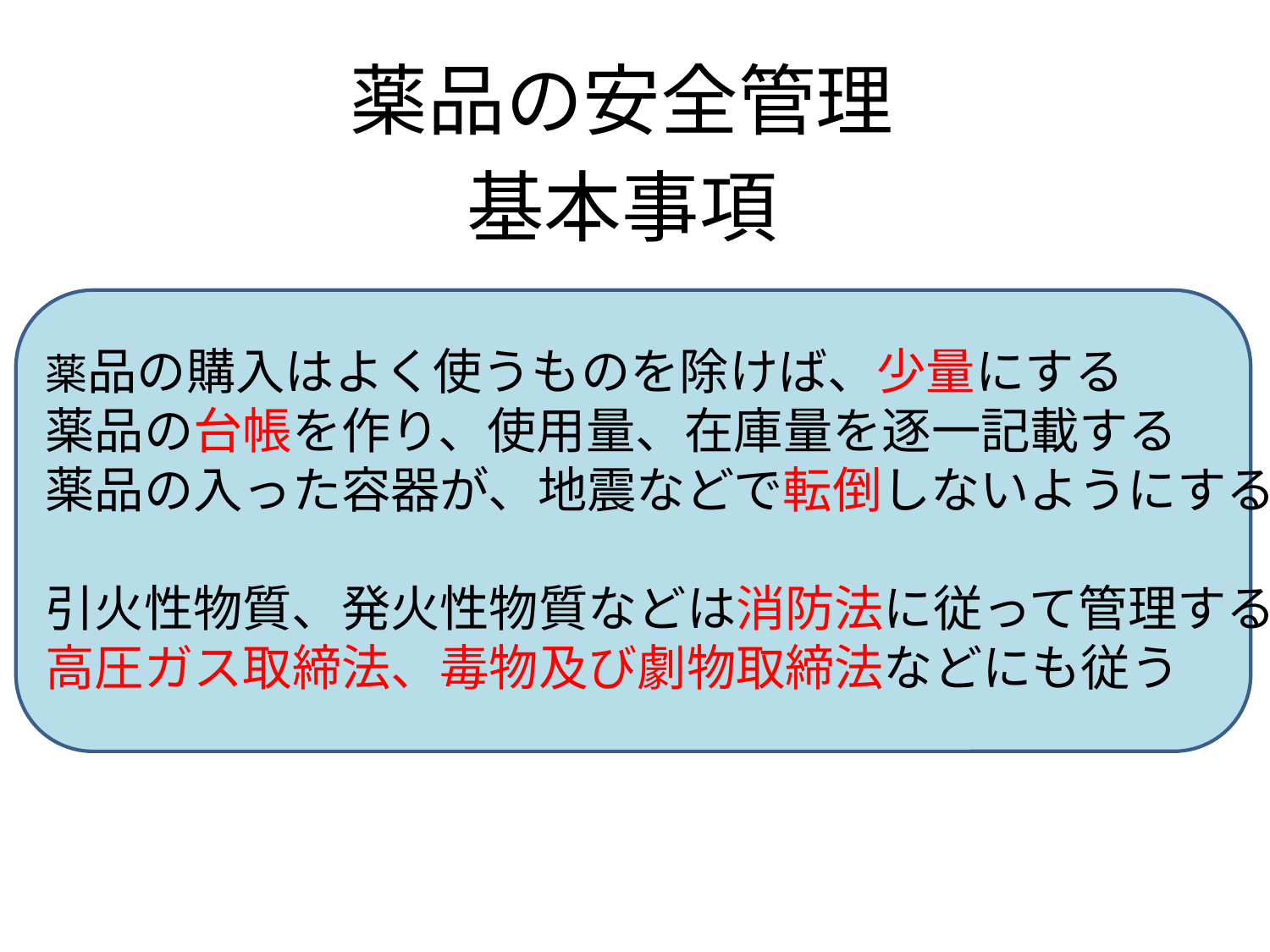

薬品の安全管理
基本事項

薬品の購入はよく使うものを除けば、少量にする
薬品の台帳を作り、使用量、在庫量を逐一記載する
薬品の入った容器が、地震などで転倒しないようにする

引火性物質、発火性物質などは消防法に従って管理する
高圧ガス取締法、毒物及び劇物取締法などにも従う